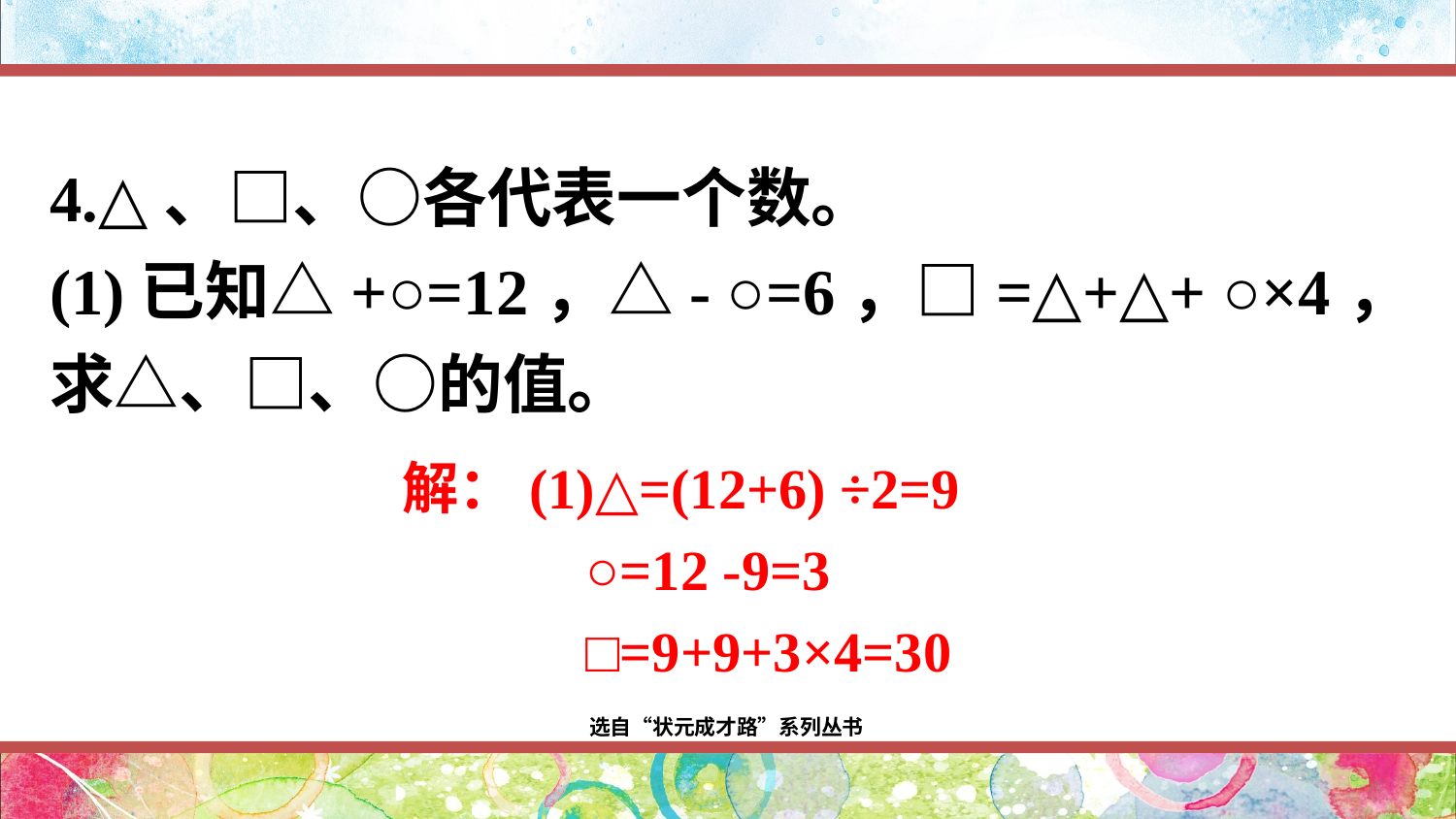

4.△、□、○各代表一个数。
(1)已知△+○=12，△- ○=6，□=△+△+ ○×4，求△、□、○的值。
解：(1)△=(12+6) ÷2=9
             ○=12 -9=3
             □=9+9+3×4=30
选自“状元成才路”系列丛书